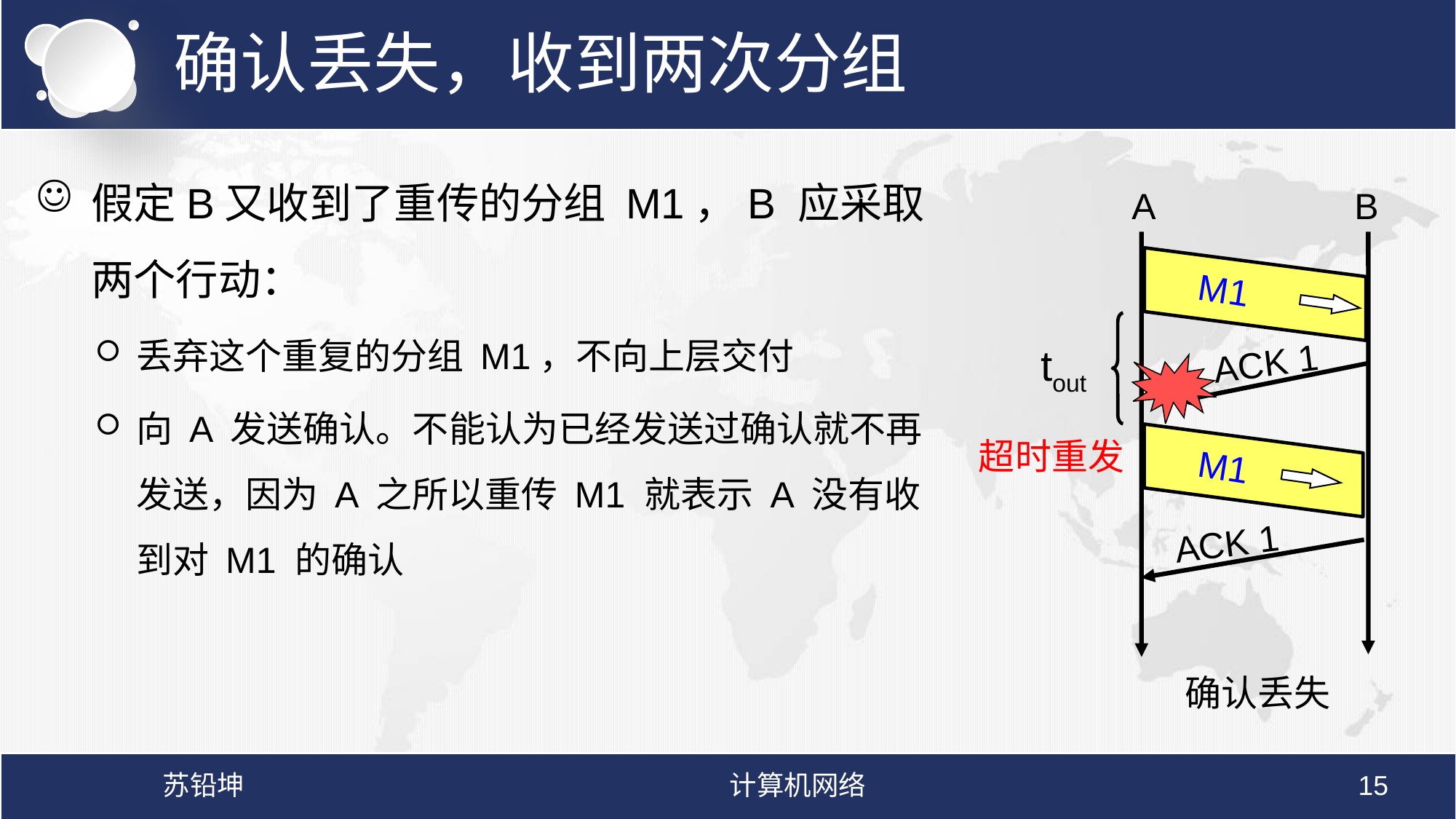

# 确认丢失，收到两次分组

假定B又收到了重传的分组 M1，B 应采取两个行动：
丢弃这个重复的分组 M1，不向上层交付
向 A 发送确认。不能认为已经发送过确认就不再发送，因为 A 之所以重传 M1 就表示 A 没有收到对 M1 的确认

A
B

M1

tout
ACK 1

M1

超时重发
ACK 1

确认丢失
苏铅坤
计算机网络
15